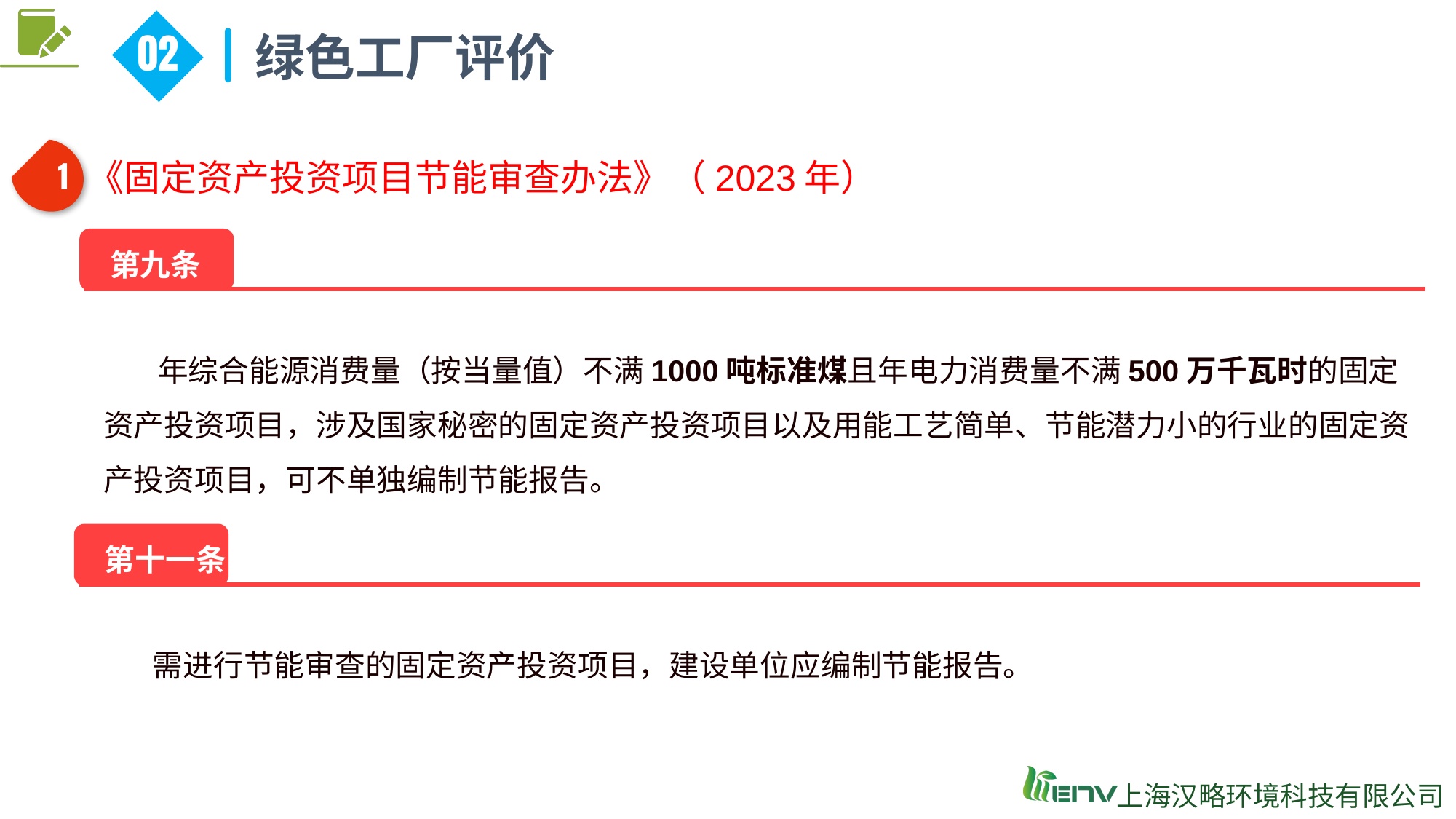

绿色工厂评价

02

   1
《固定资产投资项目节能审查办法》（2023年）

第九条
年综合能源消费量（按当量值）不满1000吨标准煤且年电力消费量不满500万千瓦时的固定资产投资项目，涉及国家秘密的固定资产投资项目以及用能工艺简单、节能潜力小的行业的固定资产投资项目，可不单独编制节能报告。

第十一条
需进行节能审查的固定资产投资项目，建设单位应编制节能报告。